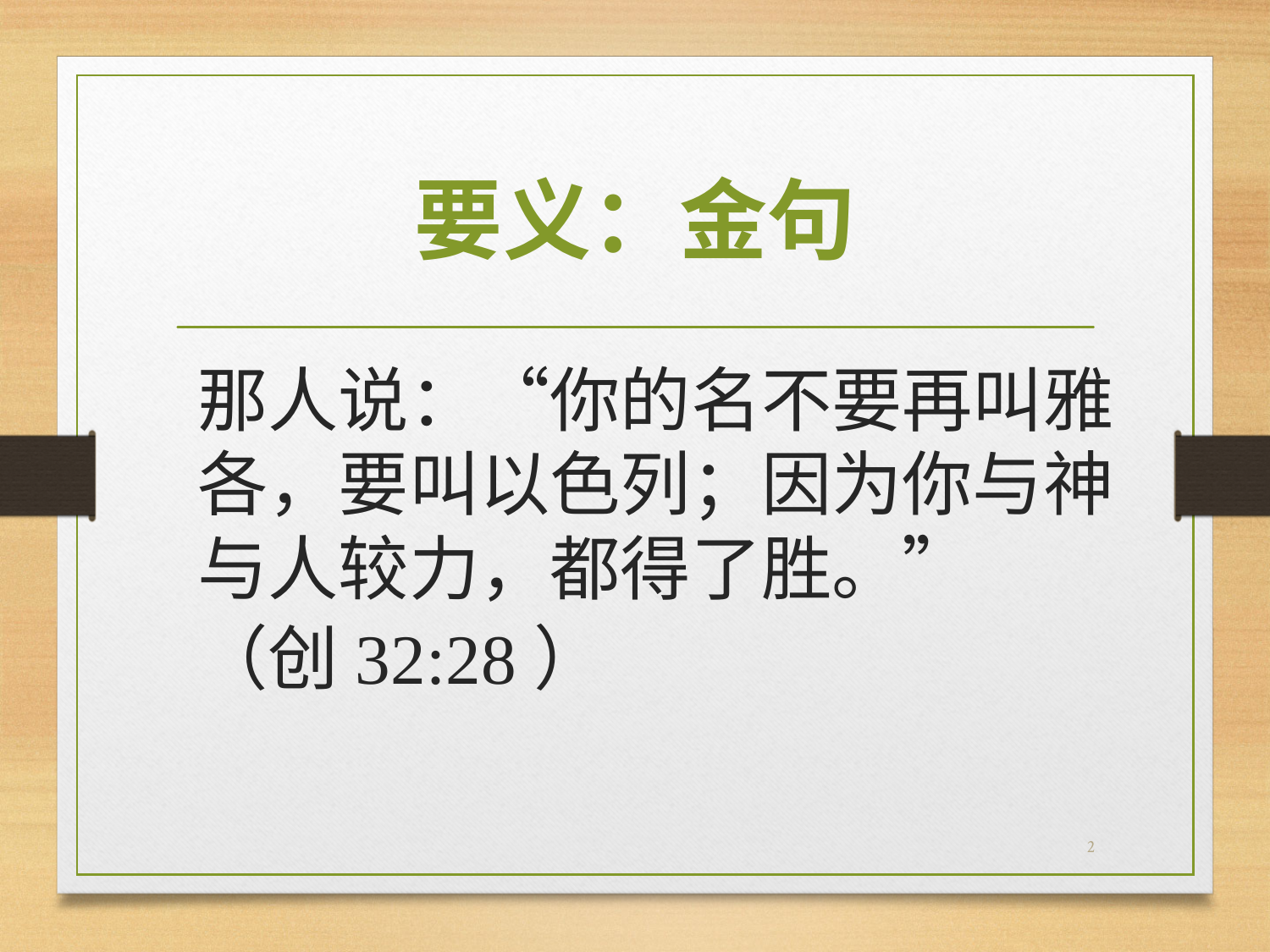

# 要义：金句
那人说：“你的名不要再叫雅各，要叫以色列；因为你与神与人较力，都得了胜。”
（创32:28）
2